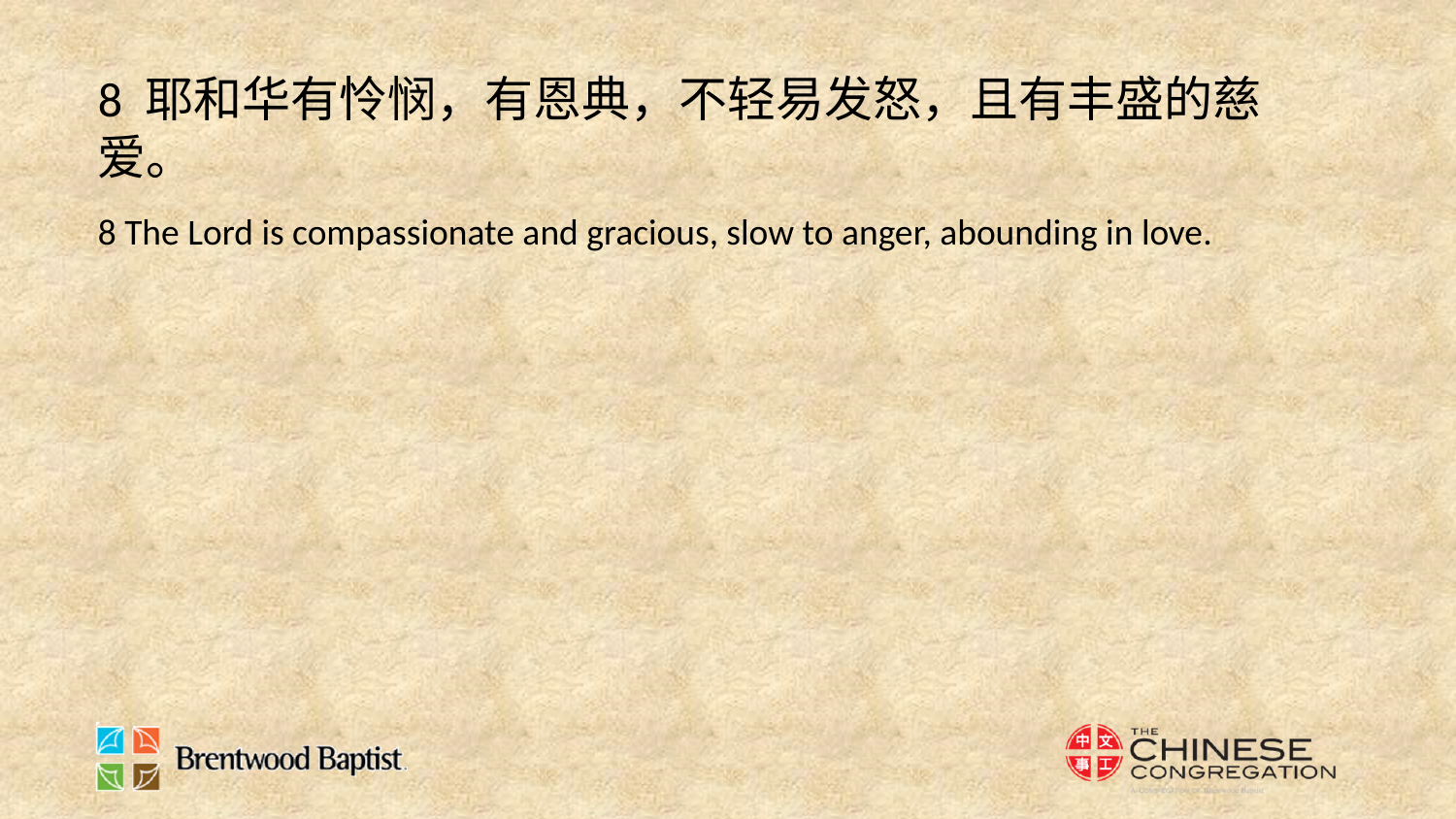

8 耶和华有怜悯，有恩典，不轻易发怒，且有丰盛的慈爱。

8 The Lord is compassionate and gracious, slow to anger, abounding in love.